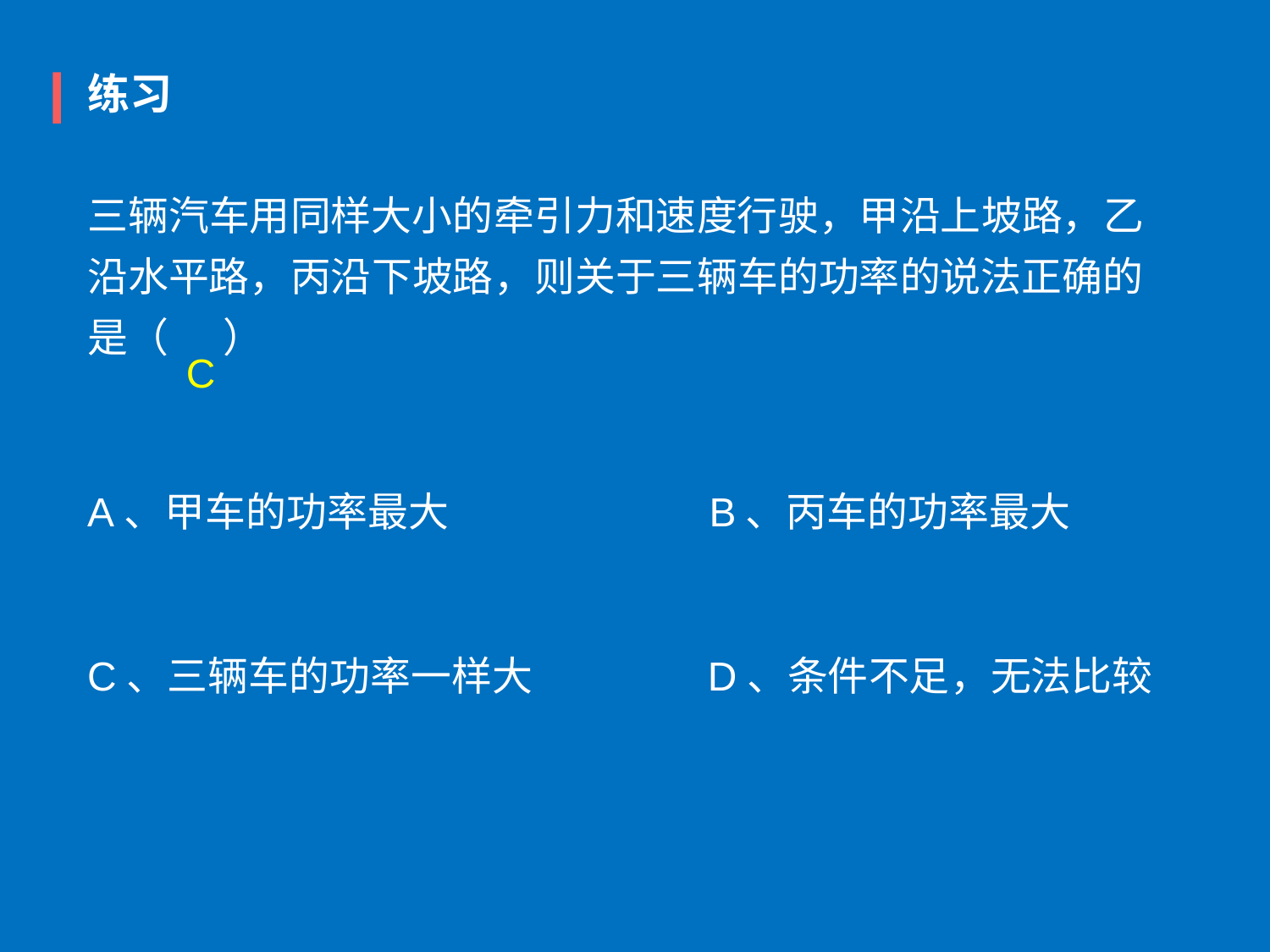

练习

三辆汽车用同样大小的牵引力和速度行驶，甲沿上坡路，乙沿水平路，丙沿下坡路，则关于三辆车的功率的说法正确的是（      ）
C

A、甲车的功率最大
B、丙车的功率最大
C、三辆车的功率一样大
D、条件不足，无法比较